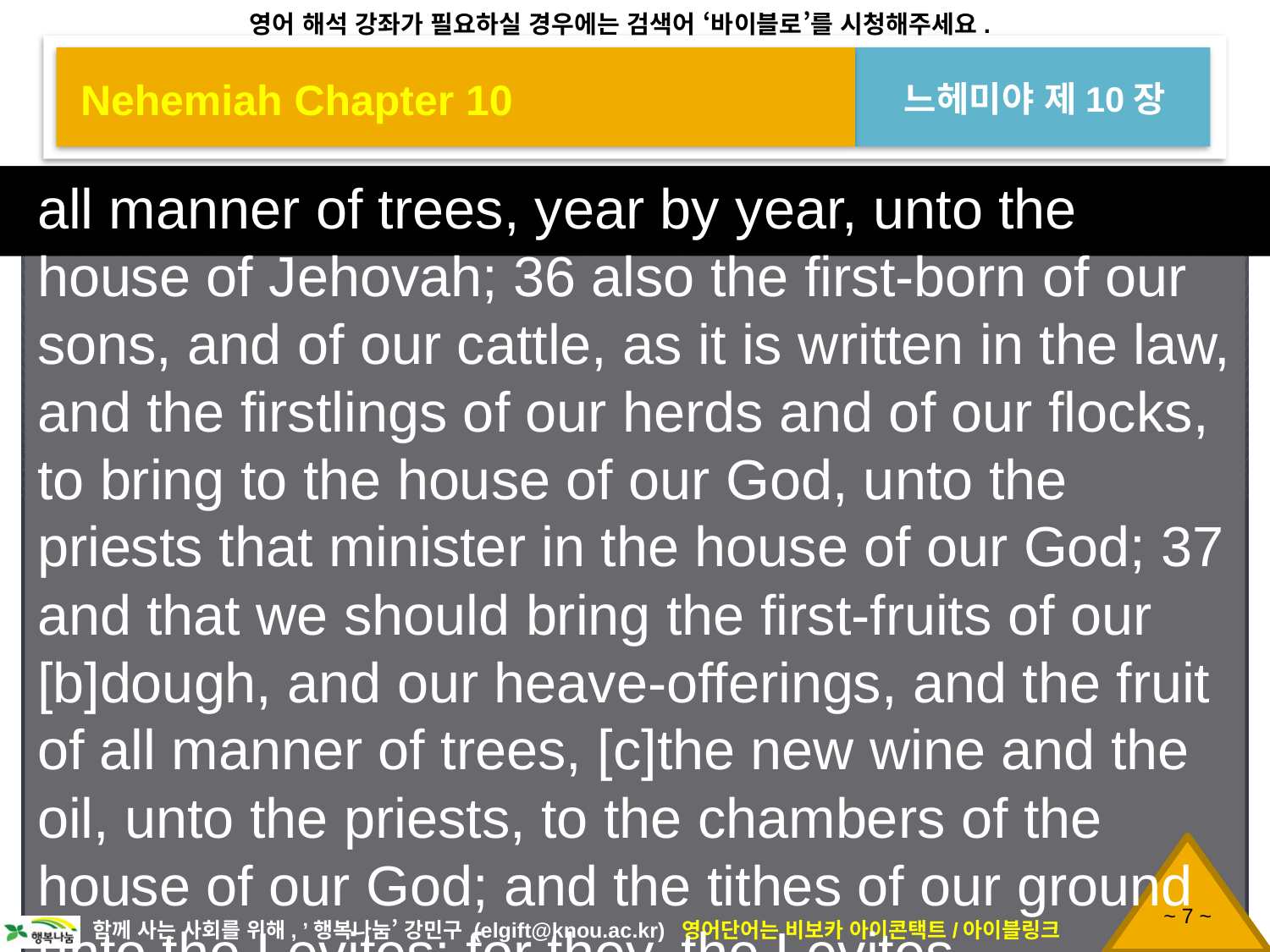

Nehemiah Chapter 10
느헤미야 제10장
all manner of trees, year by year, unto the house of Jehovah; 36 also the first-born of our sons, and of our cattle, as it is written in the law, and the firstlings of our herds and of our flocks, to bring to the house of our God, unto the priests that minister in the house of our God; 37 and that we should bring the first-fruits of our [b]dough, and our heave-offerings, and the fruit of all manner of trees, [c]the new wine and the oil, unto the priests, to the chambers of the house of our God; and the tithes of our ground unto the Levites; for they, the Levites,